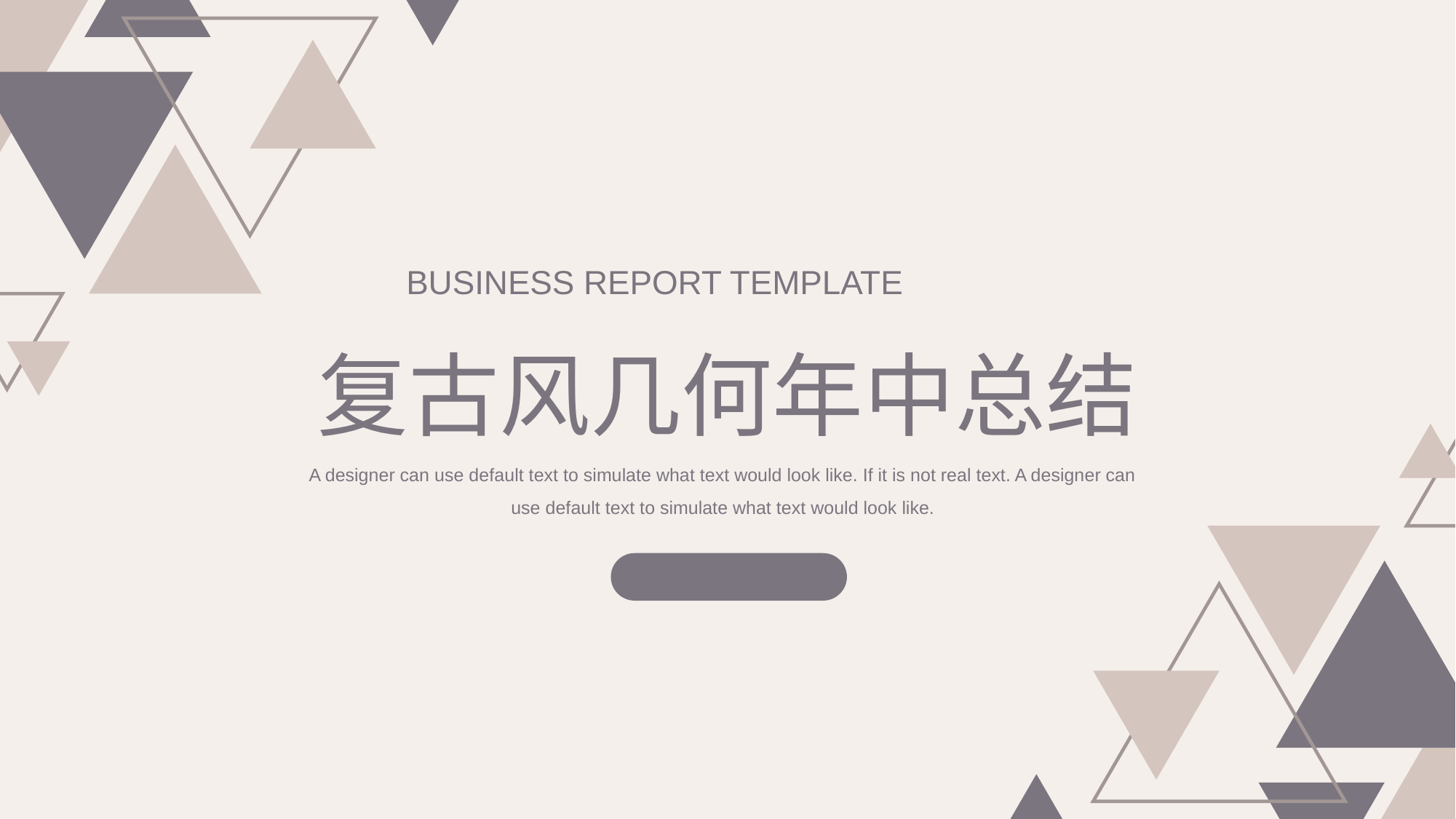

BUSINESS REPORT TEMPLATE
复古风几何年中总结

A designer can use default text to simulate what text would look like. If it is not real text. A designer can use default text to simulate what text would look like.